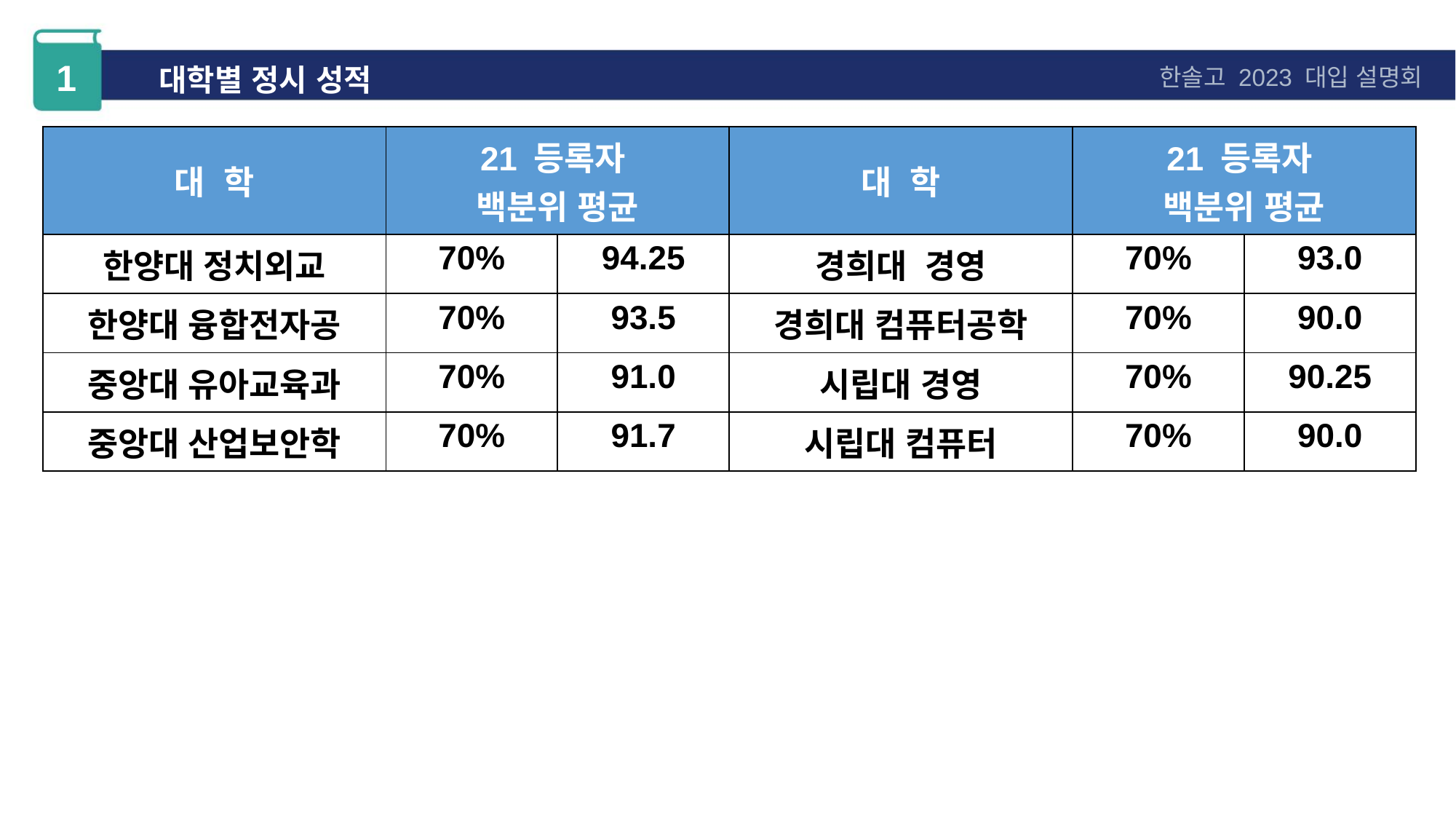

1
대학별 정시 성적
한솔고 2023 대입 설명회
| 대 학 | 21 등록자 백분위 평균 |  | 대 학 | 21 등록자 백분위 평균 |  |
| --- | --- | --- | --- | --- | --- |
| 한양대 정치외교 | 70% | 94.25 | 경희대 경영 | 70% | 93.0 |
| 한양대 융합전자공 | 70% | 93.5 | 경희대 컴퓨터공학 | 70% | 90.0 |
| 중앙대 유아교육과 | 70% | 91.0 | 시립대 경영 | 70% | 90.25 |
| 중앙대 산업보안학 | 70% | 91.7 | 시립대 컴퓨터 | 70% | 90.0 |